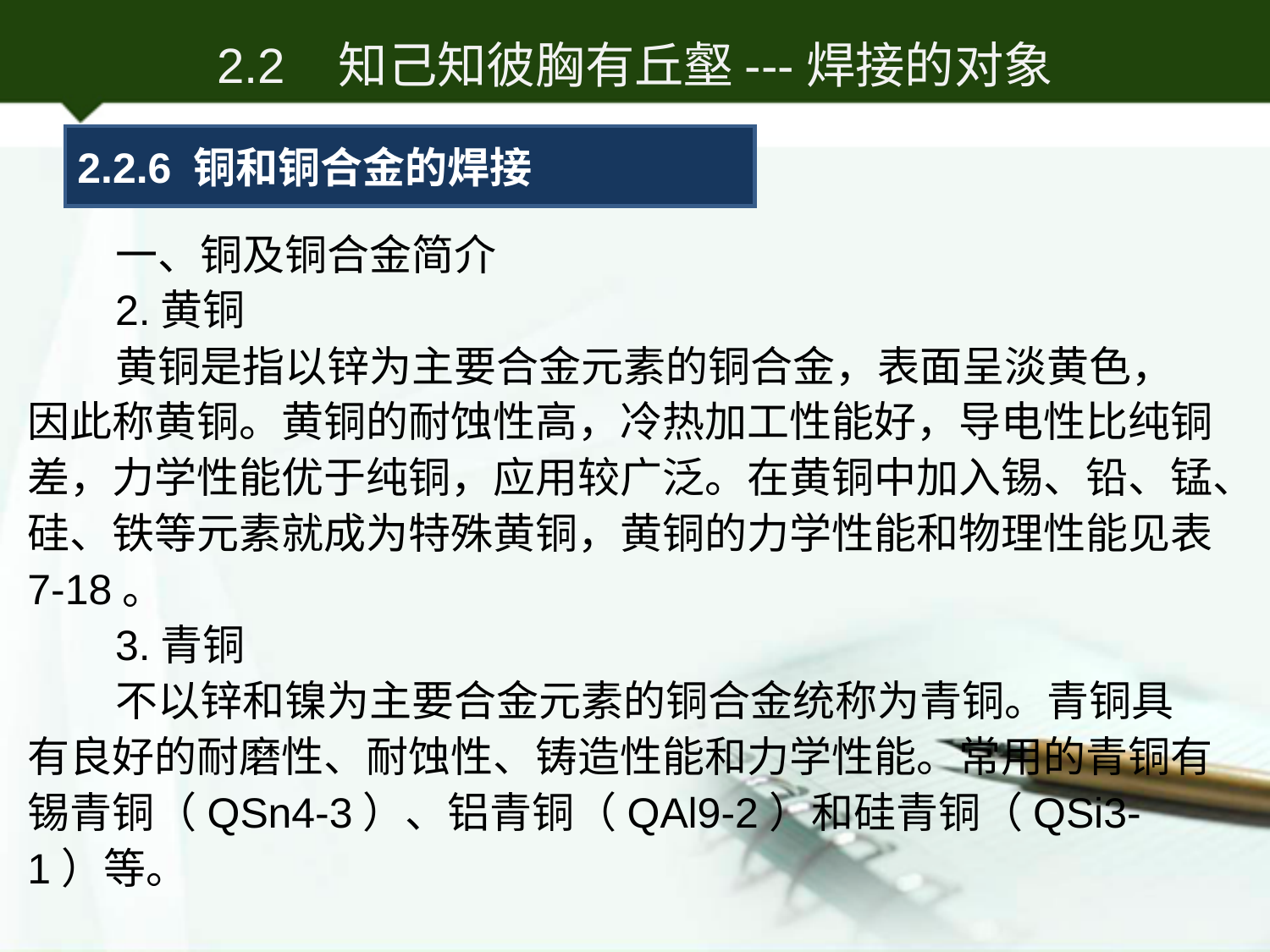

2.2   知己知彼胸有丘壑---焊接的对象
2.2.6 铜和铜合金的焊接
一、铜及铜合金简介
2.黄铜
黄铜是指以锌为主要合金元素的铜合金，表面呈淡黄色，因此称黄铜。黄铜的耐蚀性高，冷热加工性能好，导电性比纯铜差，力学性能优于纯铜，应用较广泛。在黄铜中加入锡、铅、锰、硅、铁等元素就成为特殊黄铜，黄铜的力学性能和物理性能见表7-18。
3.青铜
不以锌和镍为主要合金元素的铜合金统称为青铜。青铜具有良好的耐磨性、耐蚀性、铸造性能和力学性能。常用的青铜有锡青铜（QSn4-3）、铝青铜（QAl9-2）和硅青铜（QSi3-1）等。